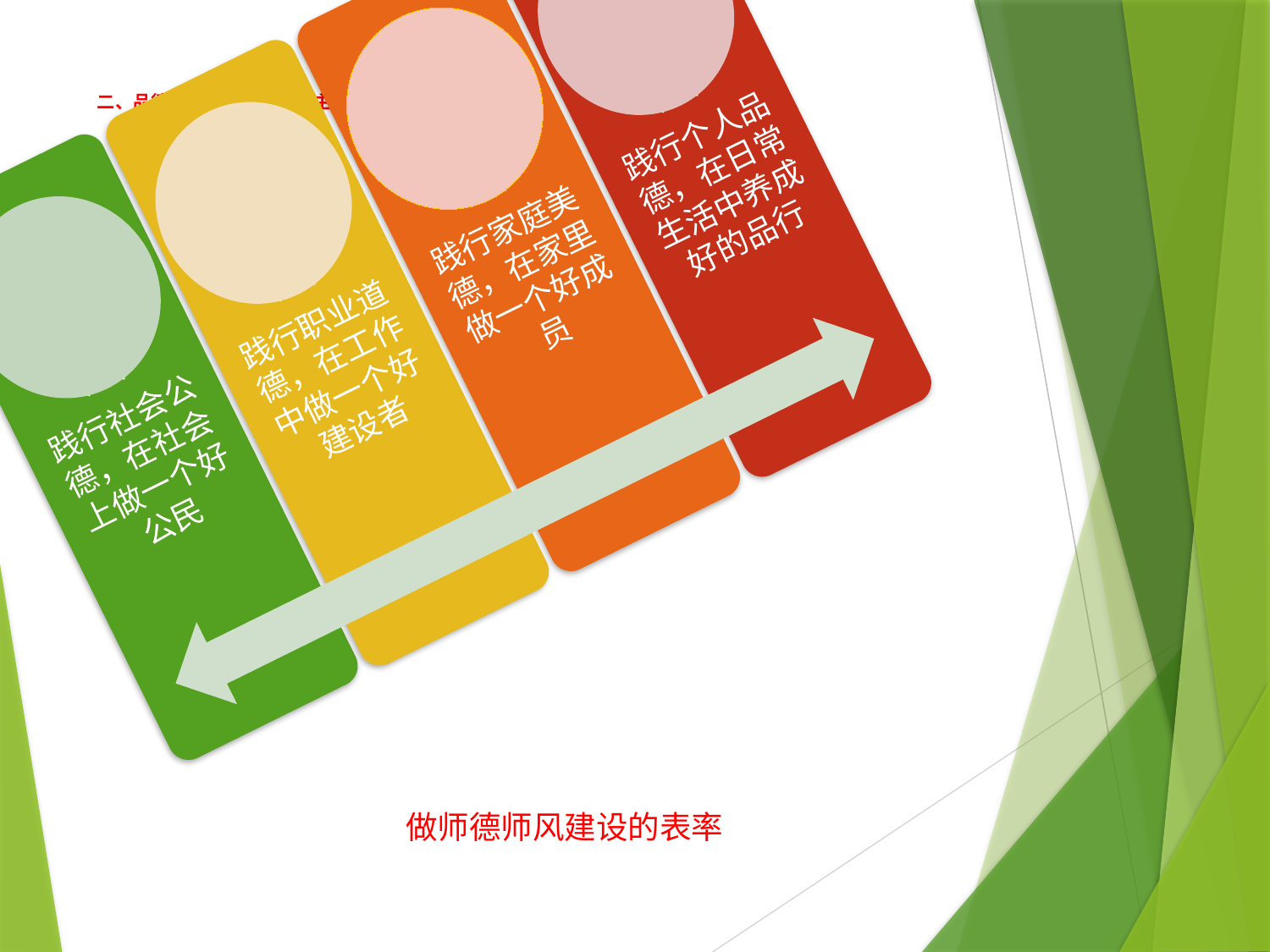

# 二、品德高尚是“硬核”班主任的高得行、真素养
（一）
践行社会公德，在社会上做一个好公民
（二）
践行职业道德，在工作中做一个好建设者
（三）
践行家庭美德，在家里做一个好成员
（四）
践行个人品德，在日常生活中养成好的品行
做师德师风建设的表率